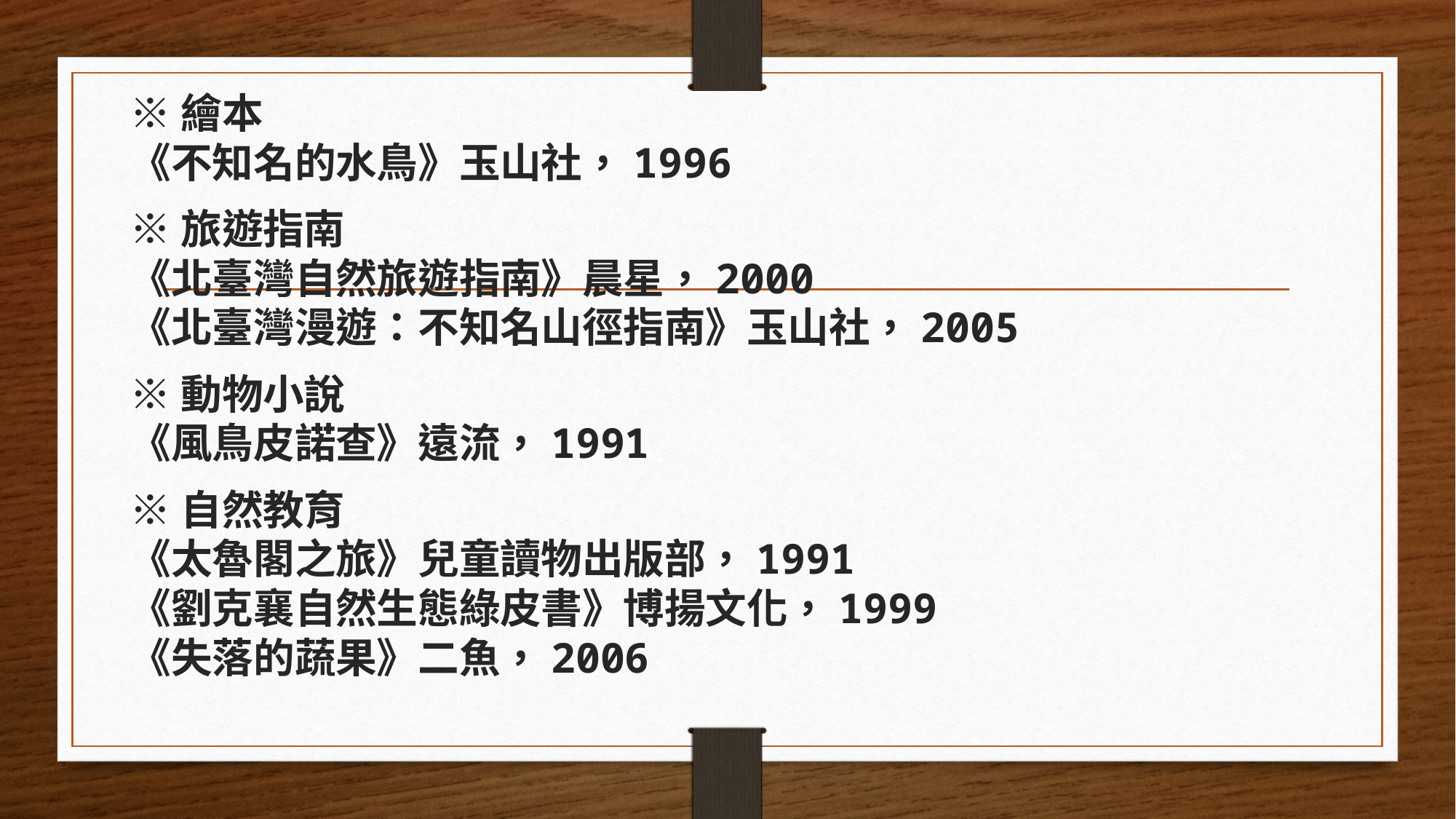

※繪本
《不知名的水鳥》玉山社，1996
※旅遊指南
《北臺灣自然旅遊指南》晨星，2000
《北臺灣漫遊：不知名山徑指南》玉山社，2005
※動物小說
《風鳥皮諾查》遠流，1991
※自然教育 
《太魯閣之旅》兒童讀物出版部，1991 
《劉克襄自然生態綠皮書》博揚文化，1999
《失落的蔬果》二魚，2006